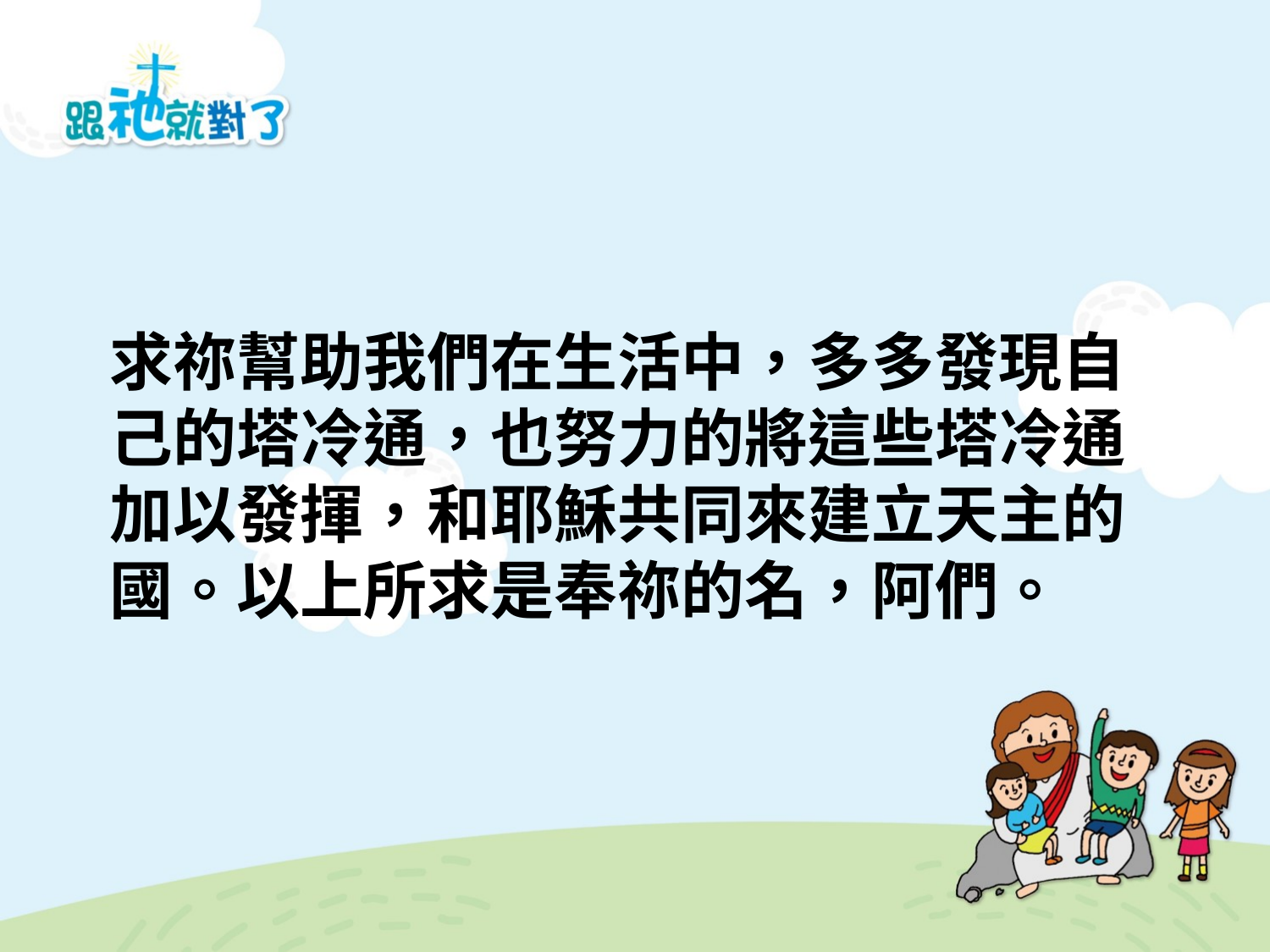

求祢幫助我們在生活中，多多發現自己的塔冷通，也努力的將這些塔冷通加以發揮，和耶穌共同來建立天主的國。以上所求是奉祢的名，阿們。